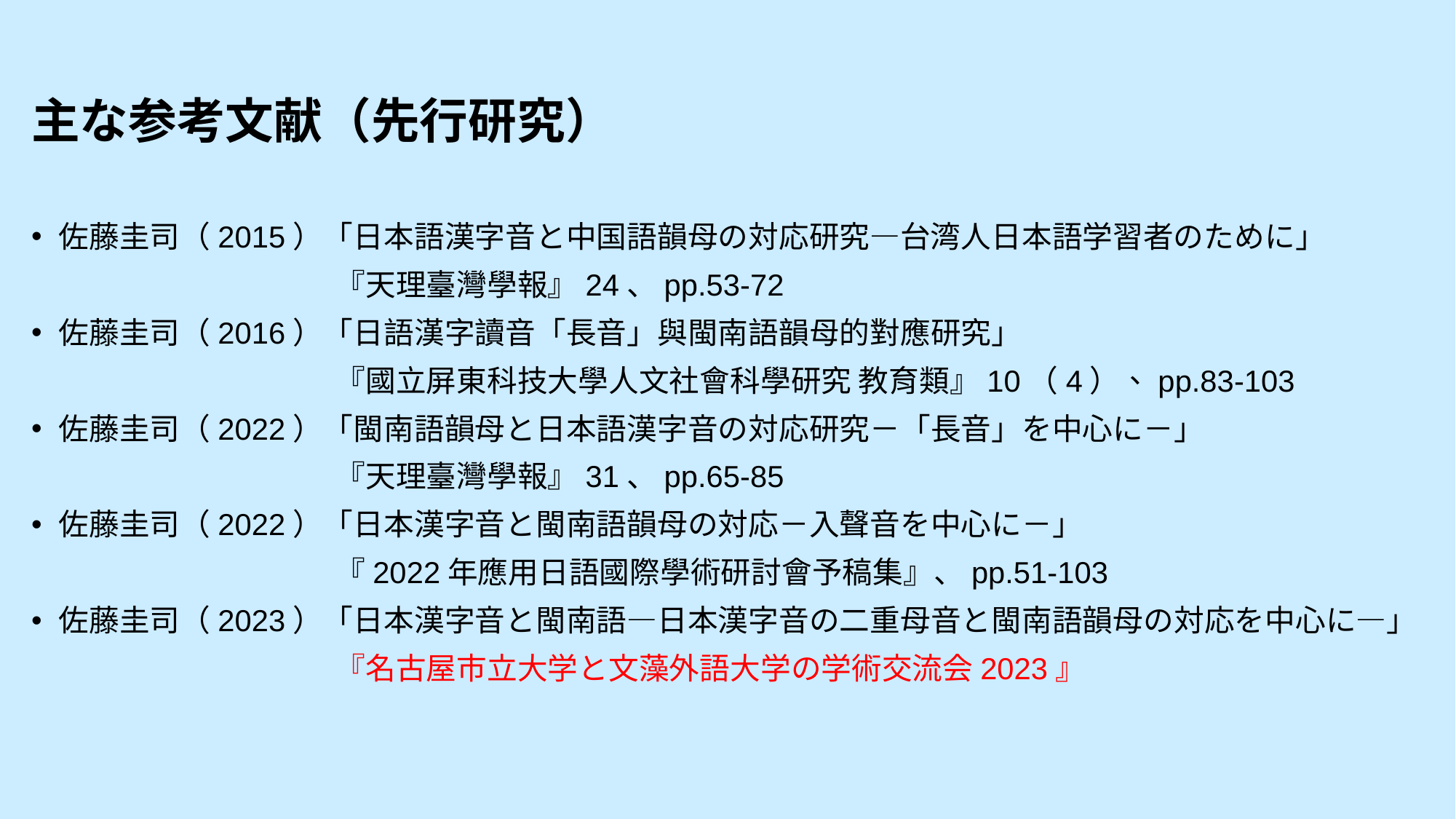

# 主な参考文献（先行研究）
佐藤圭司（2015）「日本語漢字音と中国語韻母の対応研究―台湾人日本語学習者のために」
　　　　　　　　　　『天理臺灣學報』24、pp.53-72
佐藤圭司（2016）「日語漢字讀音「長音」與閩南語韻母的對應研究」
　　　　　　　　　　『國立屏東科技大學人文社會科學研究 教育類』10（4）、pp.83-103
佐藤圭司（2022）「閩南語韻母と日本語漢字音の対応研究－「長音」を中心に－」
　　　　　　　　　　『天理臺灣學報』31、pp.65-85
佐藤圭司（2022）「日本漢字音と閩南語韻母の対応－入聲音を中心に－」
　　　　　　　　　　『2022年應用日語國際學術研討會予稿集』、pp.51-103
佐藤圭司（2023）「日本漢字音と閩南語―日本漢字音の二重母音と閩南語韻母の対応を中心に―」
　　　　　　　　　　『名古屋市立大学と文藻外語大学の学術交流会2023』